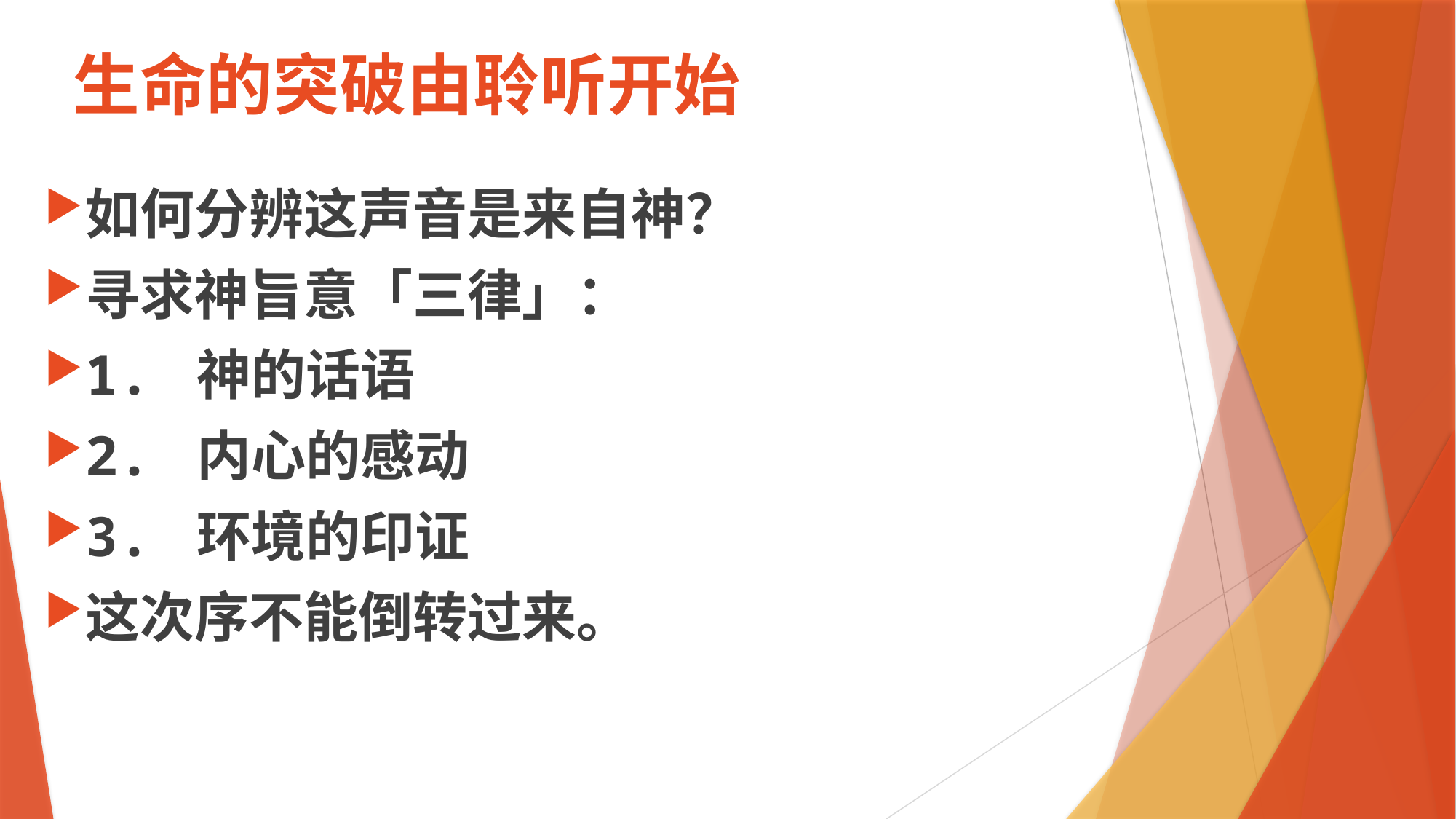

# 生命的突破由聆听开始
如何分辨这声音是来自神？
寻求神旨意「三律」：
1. 神的话语
2. 内心的感动
3. 环境的印证
这次序不能倒转过来。